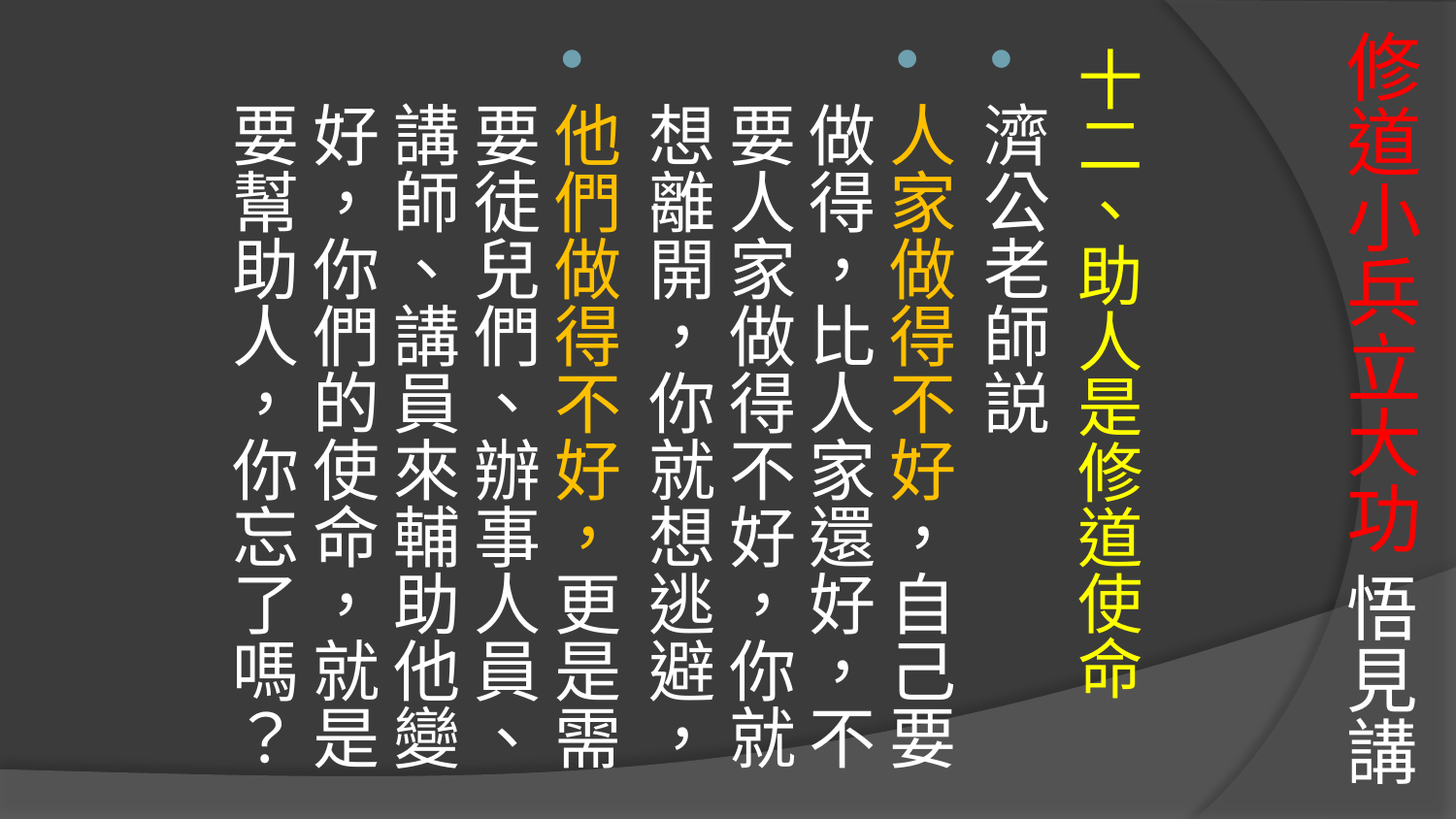

# 修道小兵立大功 悟見講
十二、助人是修道使命
濟公老師説
人家做得不好，自己要做得，比人家還好，不要人家做得不好，你就想離開，你就想逃避，
他們做得不好，更是需要徒兒們、辦事人員、講師、講員來輔助他變好，你們的使命，就是要幫助人，你忘了嗎？